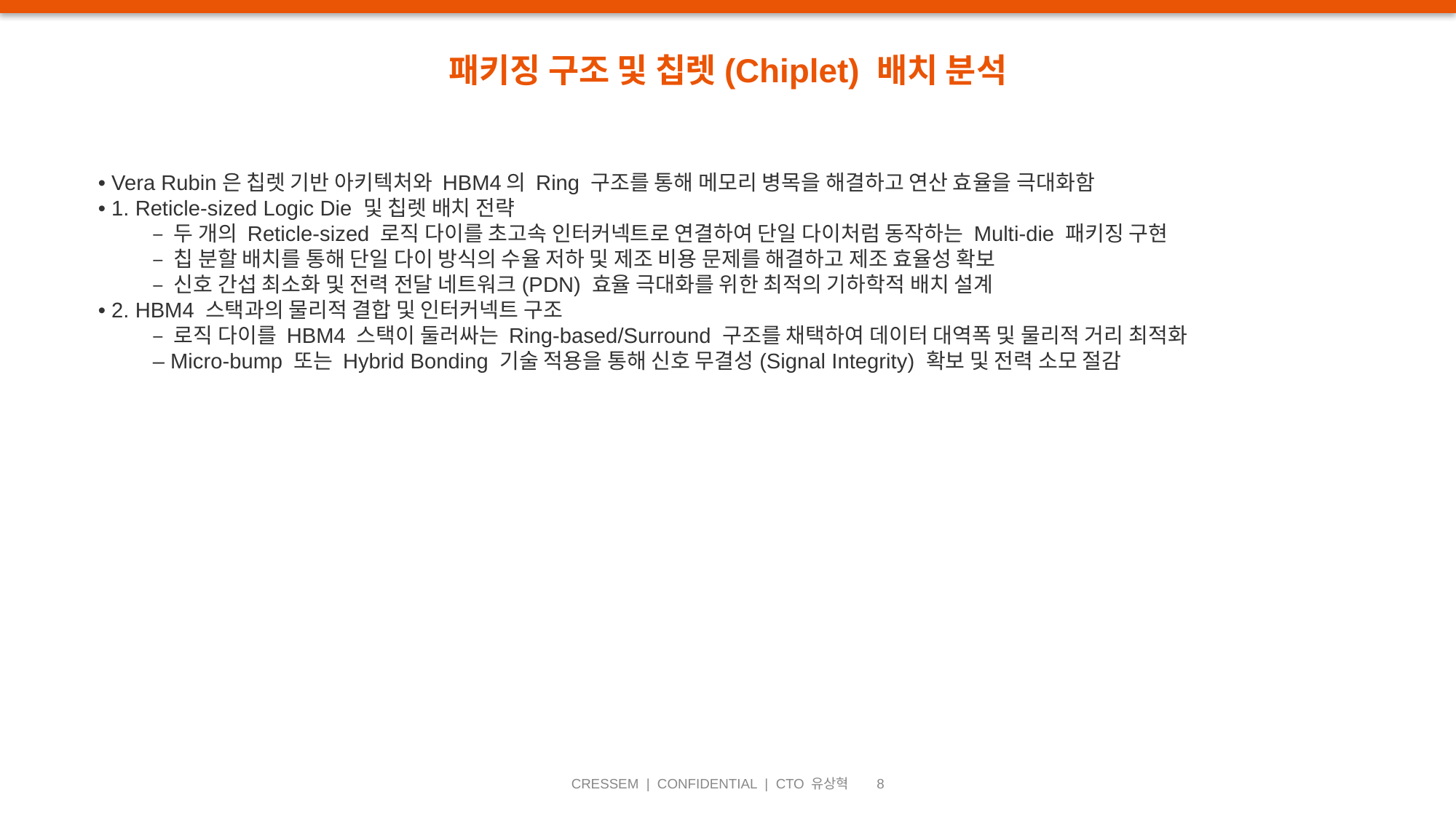

패키징 구조 및 칩렛(Chiplet) 배치 분석
• Vera Rubin은 칩렛 기반 아키텍처와 HBM4의 Ring 구조를 통해 메모리 병목을 해결하고 연산 효율을 극대화함
• 1. Reticle-sized Logic Die 및 칩렛 배치 전략
– 두 개의 Reticle-sized 로직 다이를 초고속 인터커넥트로 연결하여 단일 다이처럼 동작하는 Multi-die 패키징 구현
– 칩 분할 배치를 통해 단일 다이 방식의 수율 저하 및 제조 비용 문제를 해결하고 제조 효율성 확보
– 신호 간섭 최소화 및 전력 전달 네트워크(PDN) 효율 극대화를 위한 최적의 기하학적 배치 설계
• 2. HBM4 스택과의 물리적 결합 및 인터커넥트 구조
– 로직 다이를 HBM4 스택이 둘러싸는 Ring-based/Surround 구조를 채택하여 데이터 대역폭 및 물리적 거리 최적화
– Micro-bump 또는 Hybrid Bonding 기술 적용을 통해 신호 무결성(Signal Integrity) 확보 및 전력 소모 절감
CRESSEM  |  CONFIDENTIAL  |  CTO 유상혁        8